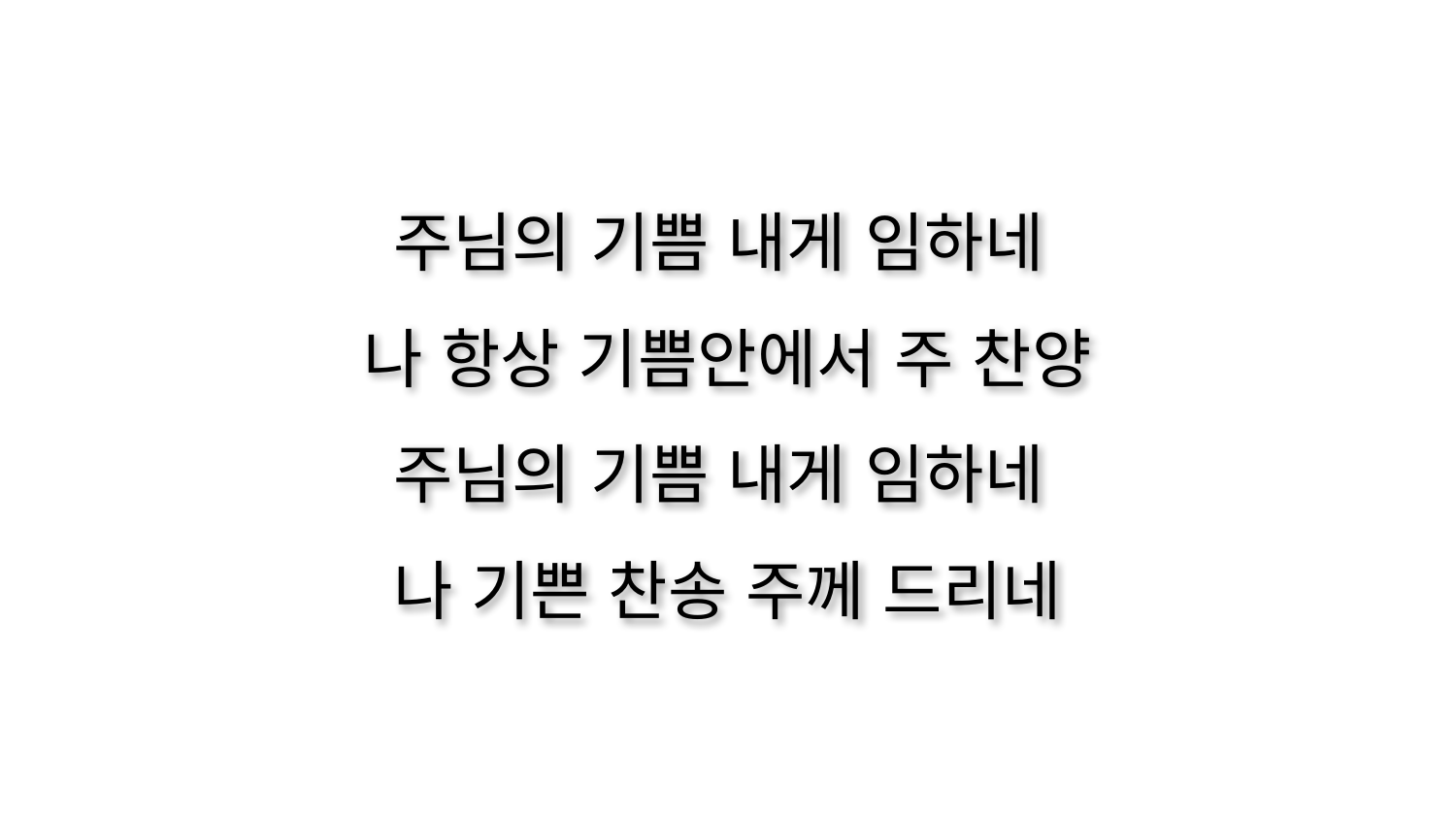

주님의 기쁨 내게 임하네
나 항상 기쁨안에서 주 찬양
주님의 기쁨 내게 임하네
나 기쁜 찬송 주께 드리네